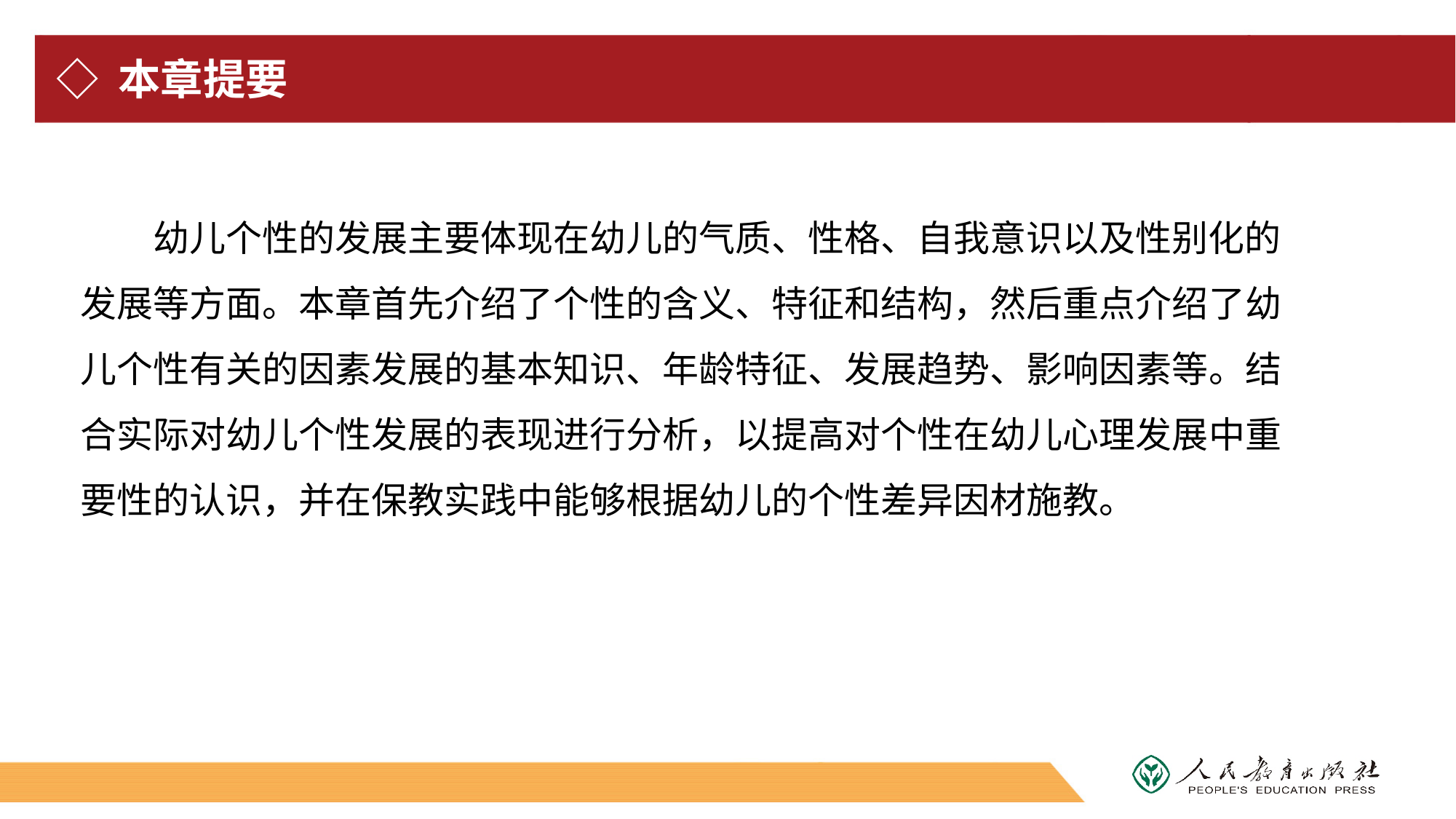

# ◇ 本章提要
幼儿个性的发展主要体现在幼儿的气质、性格、自我意识以及性别化的发展等方面。本章首先介绍了个性的含义、特征和结构，然后重点介绍了幼儿个性有关的因素发展的基本知识、年龄特征、发展趋势、影响因素等。结合实际对幼儿个性发展的表现进行分析，以提高对个性在幼儿心理发展中重要性的认识，并在保教实践中能够根据幼儿的个性差异因材施教。